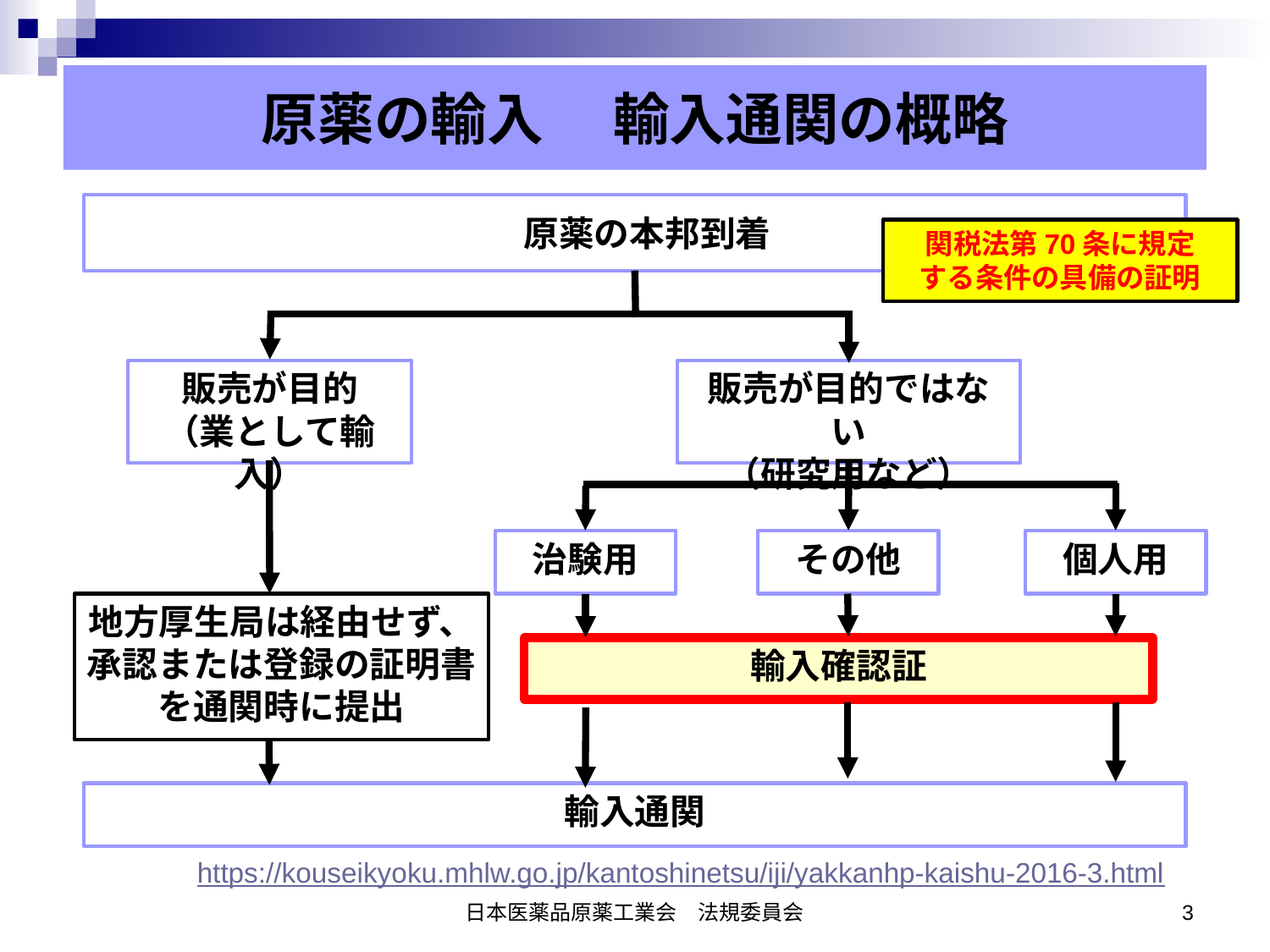

原薬の輸入 　輸入通関の概略
原薬の本邦到着
関税法第70条に規定
する条件の具備の証明
販売が目的
（業として輸入）
販売が目的ではない
（研究用など）
治験用
その他
個人用
地方厚生局は経由せず、承認または登録の証明書を通関時に提出
輸入確認証
輸入通関
https://kouseikyoku.mhlw.go.jp/kantoshinetsu/iji/yakkanhp-kaishu-2016-3.html
日本医薬品原薬工業会　法規委員会
3